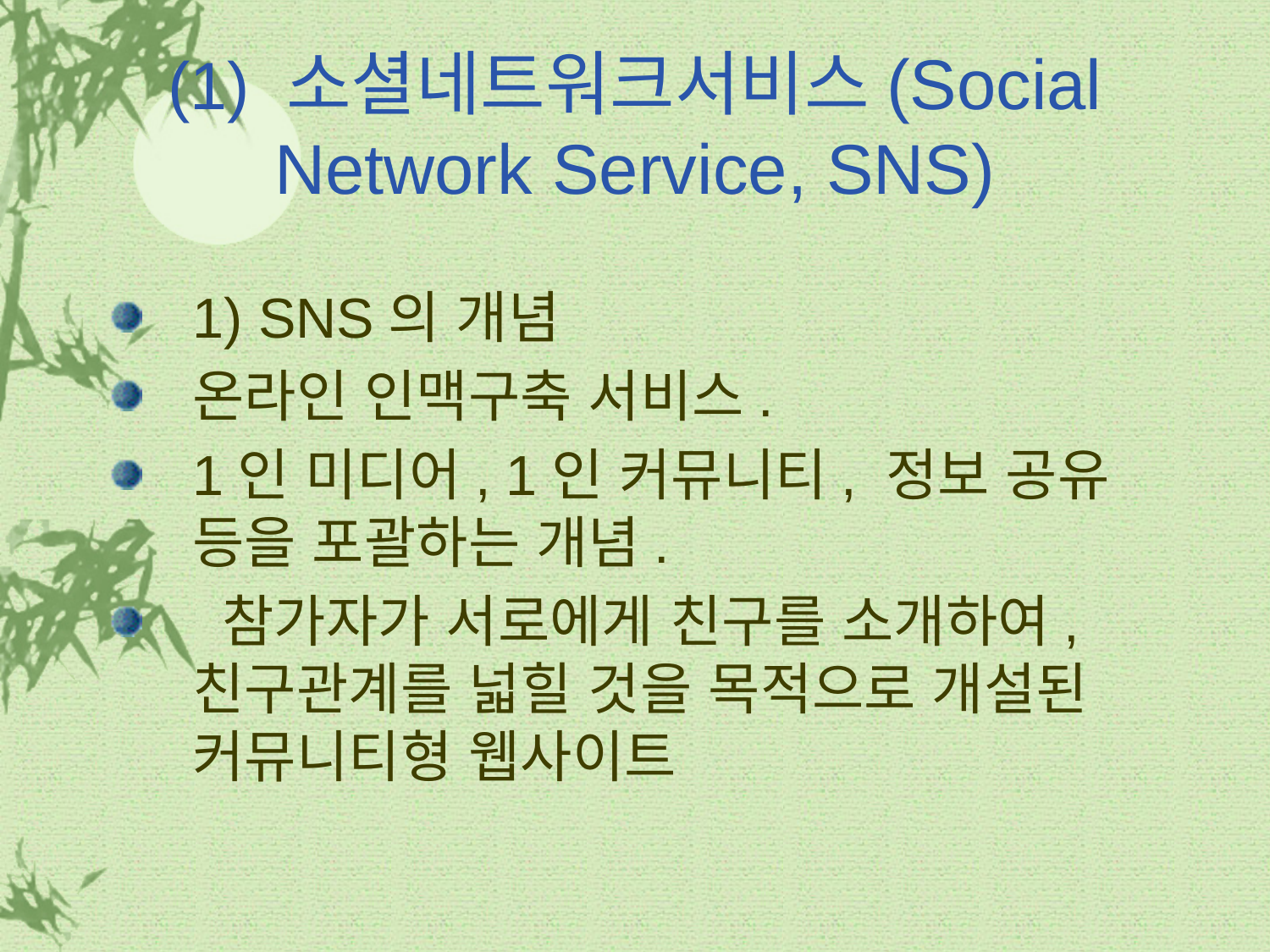

# (1) 소셜네트워크서비스(Social Network Service, SNS)
1) SNS의 개념
온라인 인맥구축 서비스.
1인 미디어, 1인 커뮤니티, 정보 공유 등을 포괄하는 개념.
 참가자가 서로에게 친구를 소개하여, 친구관계를 넓힐 것을 목적으로 개설된 커뮤니티형 웹사이트